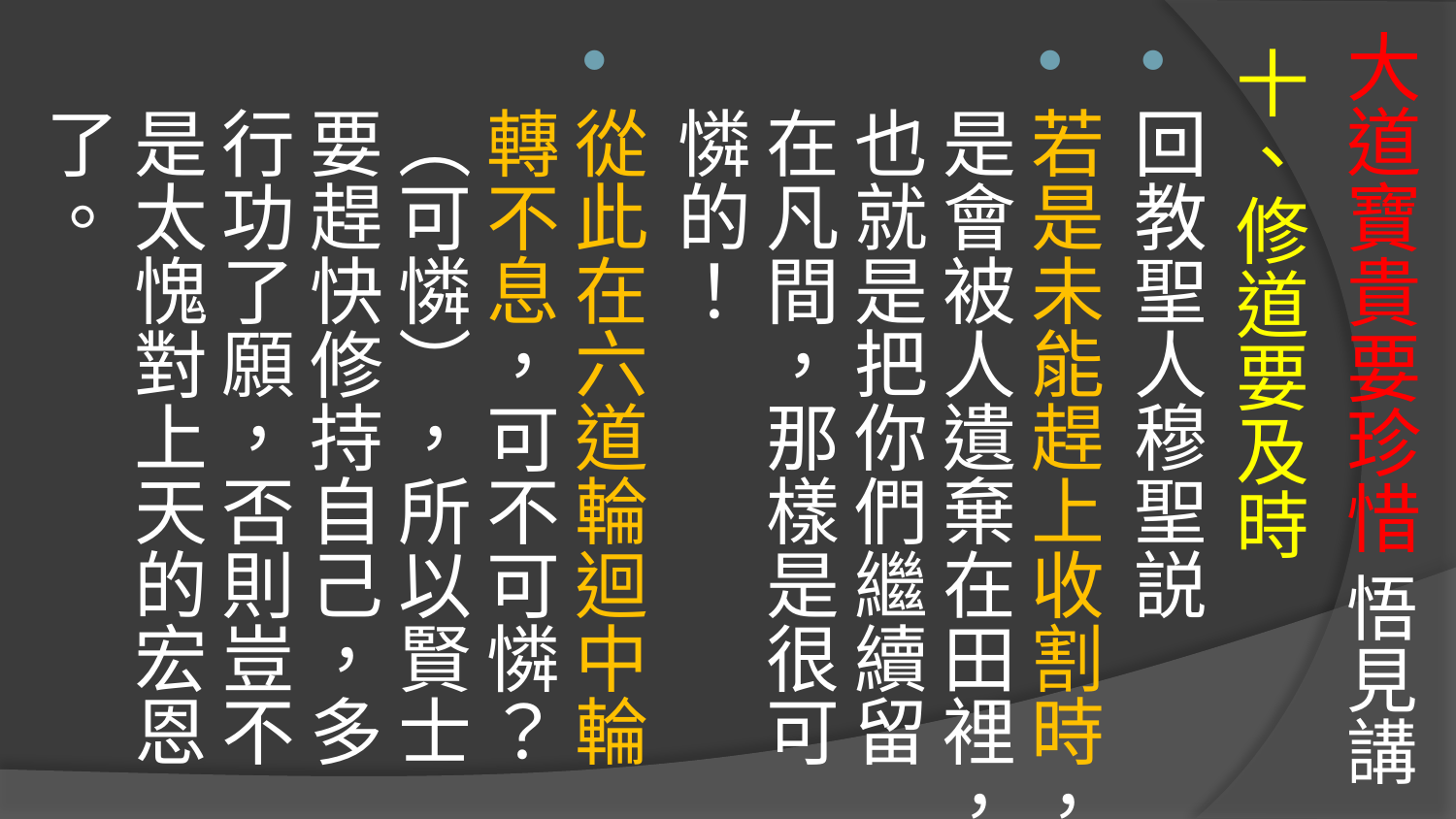

# 大道寶貴要珍惜 悟見講
十、修道要及時
回教聖人穆聖説
若是未能趕上收割時，是會被人遺棄在田裡，也就是把你們繼續留在凡間，那樣是很可憐的！
從此在六道輪迴中輪轉不息，可不可憐？ （可憐），所以賢士要趕快修持自己，多行功了願，否則豈不是太愧對上天的宏恩了。